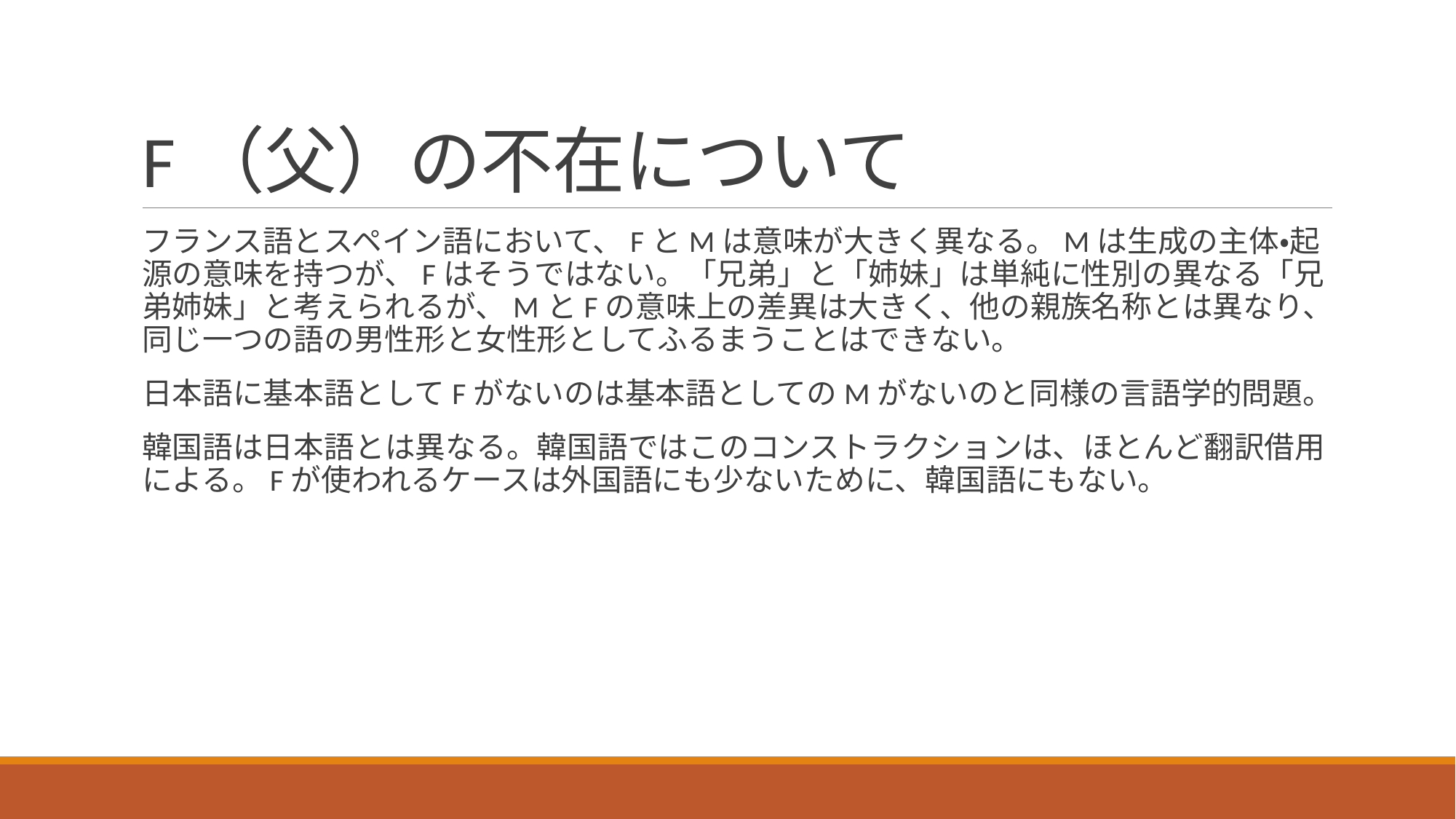

# F（父）の不在について
フランス語とスペイン語において、FとMは意味が大きく異なる。Mは生成の主体・起源の意味を持つが、Fはそうではない。「兄弟」と「姉妹」は単純に性別の異なる「兄弟姉妹」と考えられるが、MとFの意味上の差異は大きく、他の親族名称とは異なり、同じ一つの語の男性形と女性形としてふるまうことはできない。
日本語に基本語としてFがないのは基本語としてのMがないのと同様の言語学的問題。
韓国語は日本語とは異なる。韓国語ではこのコンストラクションは、ほとんど翻訳借用による。Fが使われるケースは外国語にも少ないために、韓国語にもない。